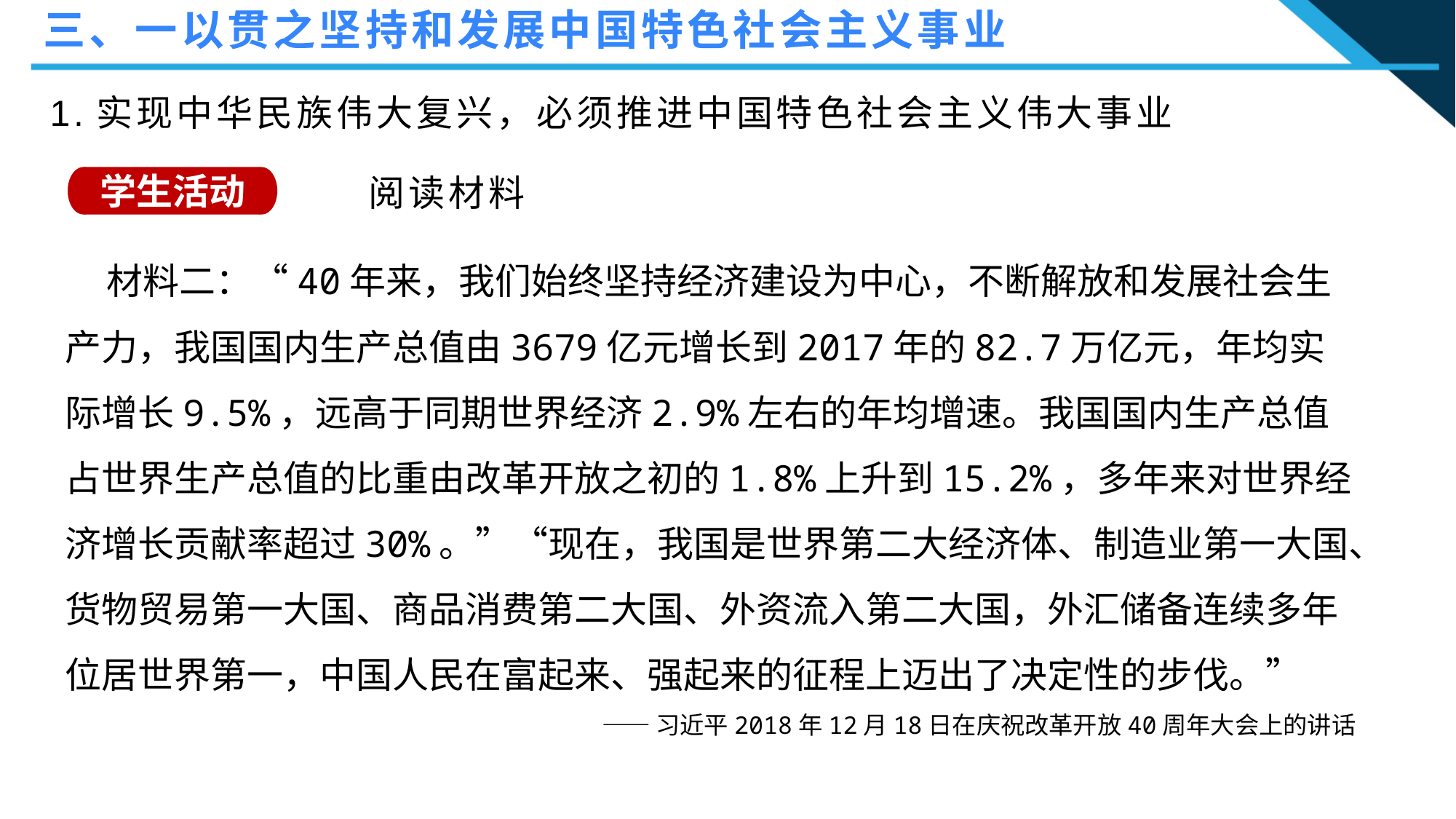

三、一以贯之坚持和发展中国特色社会主义事业
1.实现中华民族伟大复兴，必须推进中国特色社会主义伟大事业
学生活动

    阅读材料
    材料二：“40年来，我们始终坚持经济建设为中心，不断解放和发展社会生产力，我国国内生产总值由3679亿元增长到2017年的82.7万亿元，年均实际增长9.5%，远高于同期世界经济2.9%左右的年均增速。我国国内生产总值占世界生产总值的比重由改革开放之初的1.8%上升到15.2%，多年来对世界经济增长贡献率超过30%。”“现在，我国是世界第二大经济体、制造业第一大国、货物贸易第一大国、商品消费第二大国、外资流入第二大国，外汇储备连续多年位居世界第一，中国人民在富起来、强起来的征程上迈出了决定性的步伐。”
——习近平2018年12月18日在庆祝改革开放40周年大会上的讲话